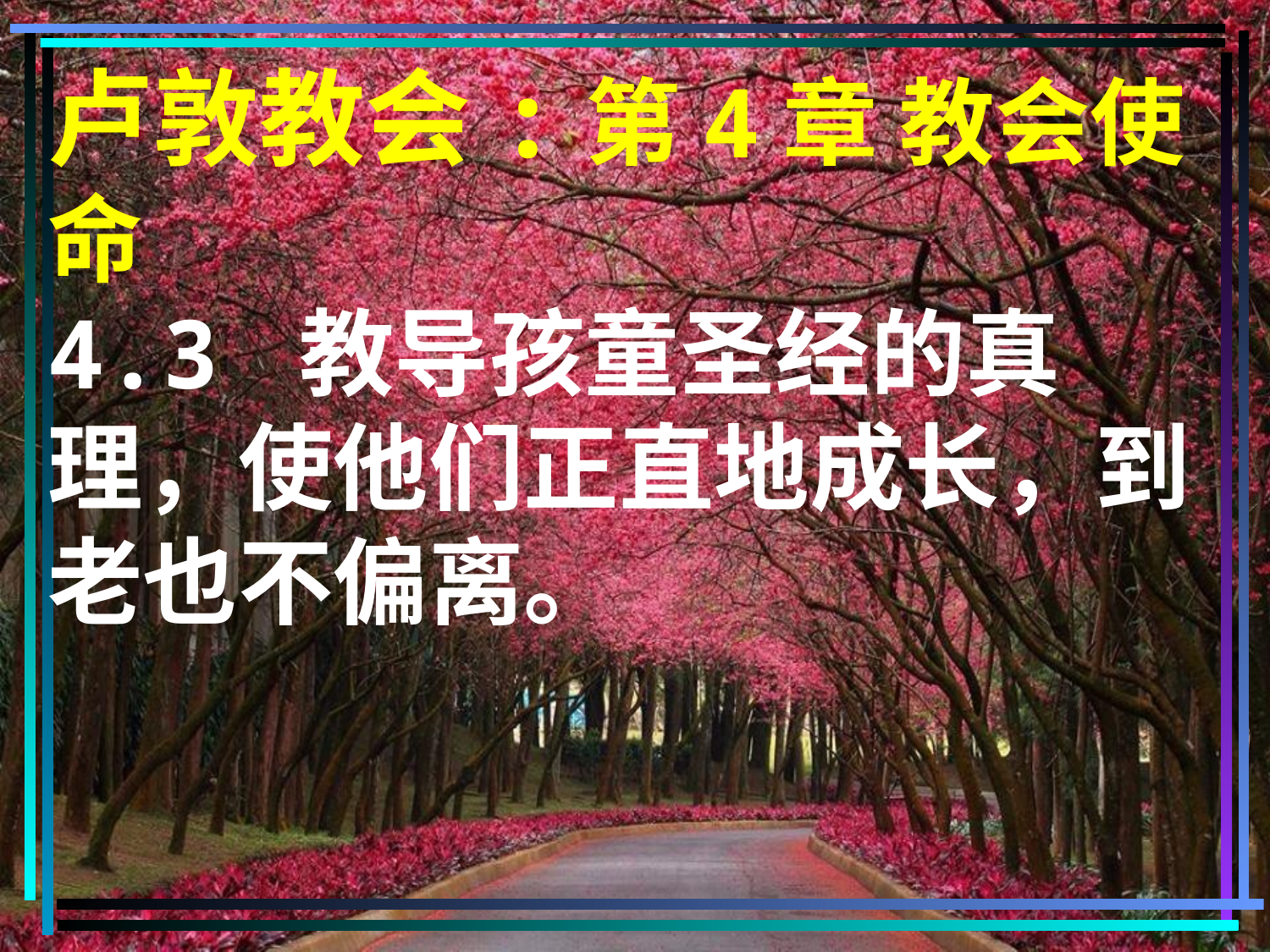

卢敦教会:第4章 教会使命
4.3 教导孩童圣经的真理，使他们正直地成长，到老也不偏离。
#